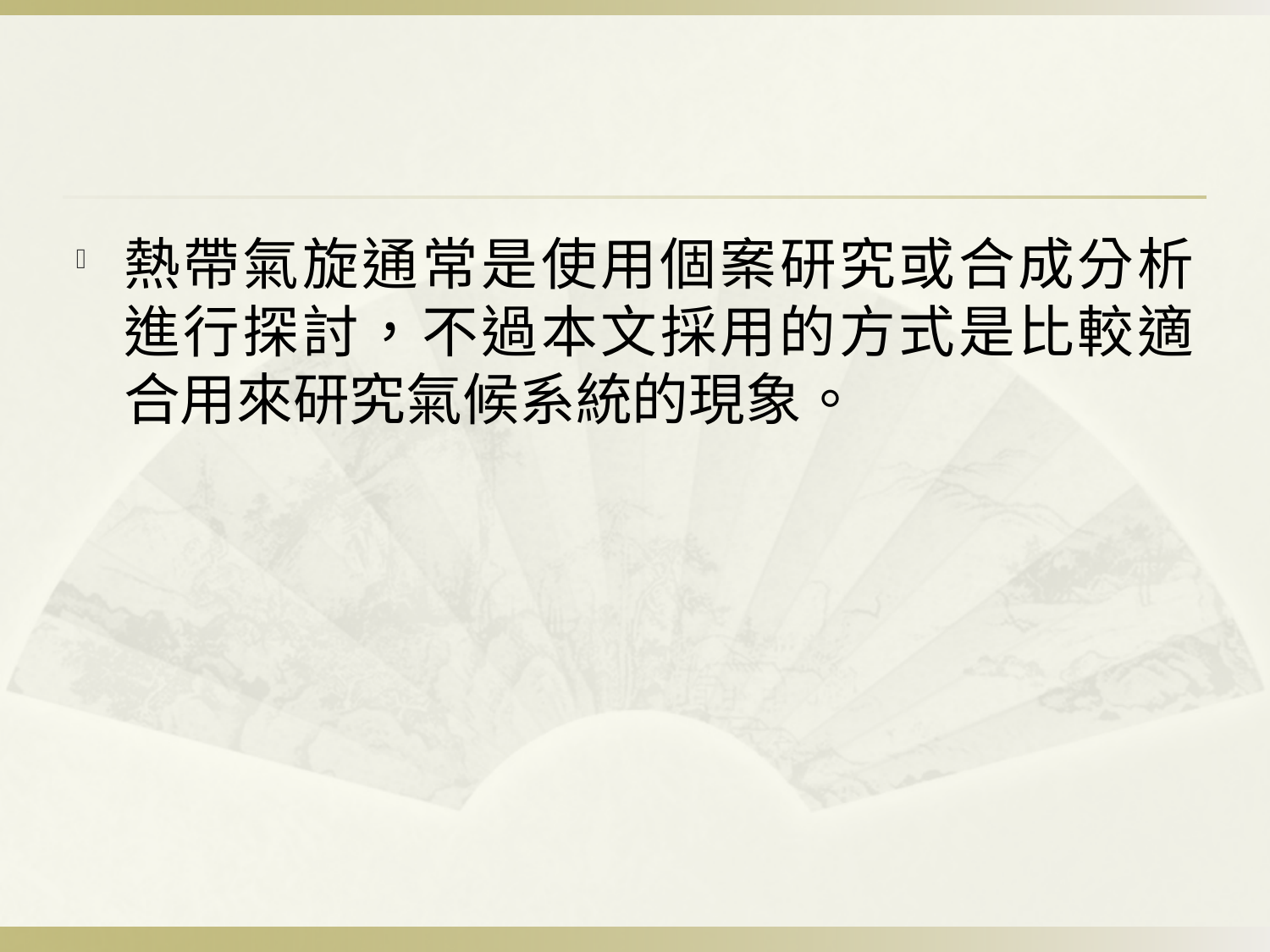

#
熱帶氣旋通常是使用個案研究或合成分析進行探討，不過本文採用的方式是比較適合用來研究氣候系統的現象。